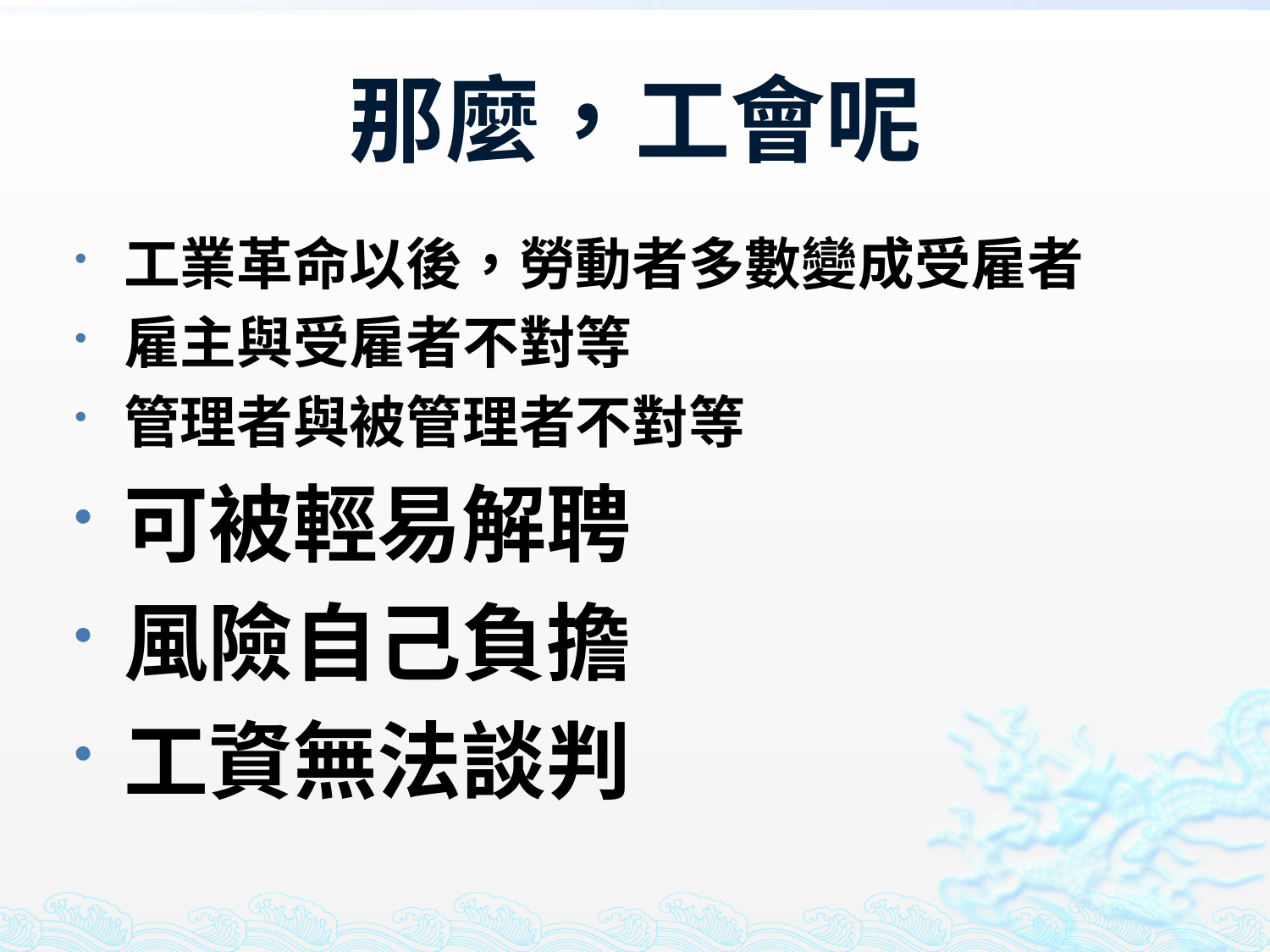

# 那麼，工會呢
工業革命以後，勞動者多數變成受雇者
雇主與受雇者不對等
管理者與被管理者不對等
可被輕易解聘
風險自己負擔
工資無法談判